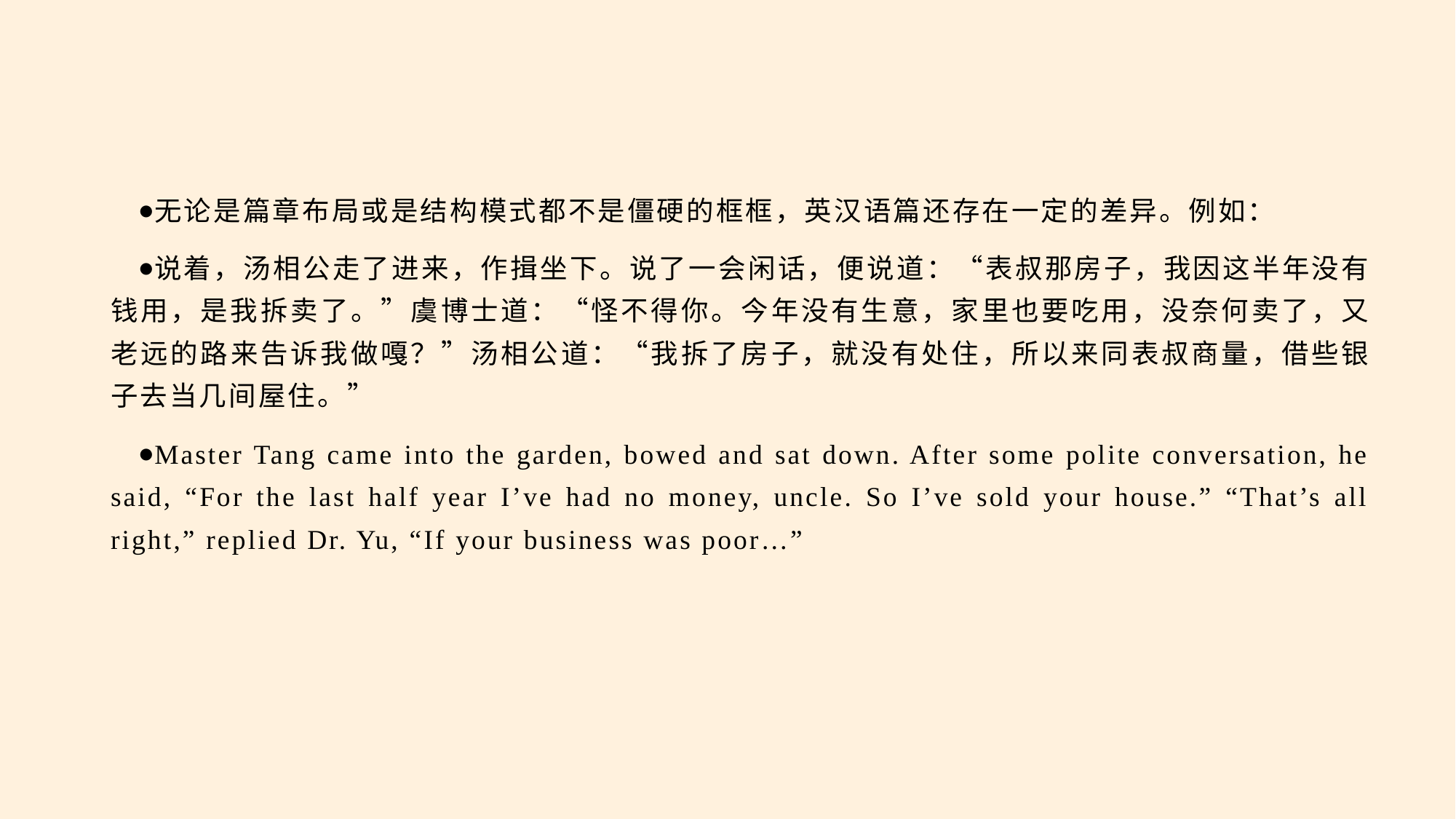

#
无论是篇章布局或是结构模式都不是僵硬的框框，英汉语篇还存在一定的差异。例如：
说着，汤相公走了进来，作揖坐下。说了一会闲话，便说道：“表叔那房子，我因这半年没有钱用，是我拆卖了。”虞博士道：“怪不得你。今年没有生意，家里也要吃用，没奈何卖了，又老远的路来告诉我做嘎？”汤相公道：“我拆了房子，就没有处住，所以来同表叔商量，借些银子去当几间屋住。”
Master Tang came into the garden, bowed and sat down. After some polite conversation, he said, “For the last half year I’ve had no money, uncle. So I’ve sold your house.” “That’s all right,” replied Dr. Yu, “If your business was poor…”